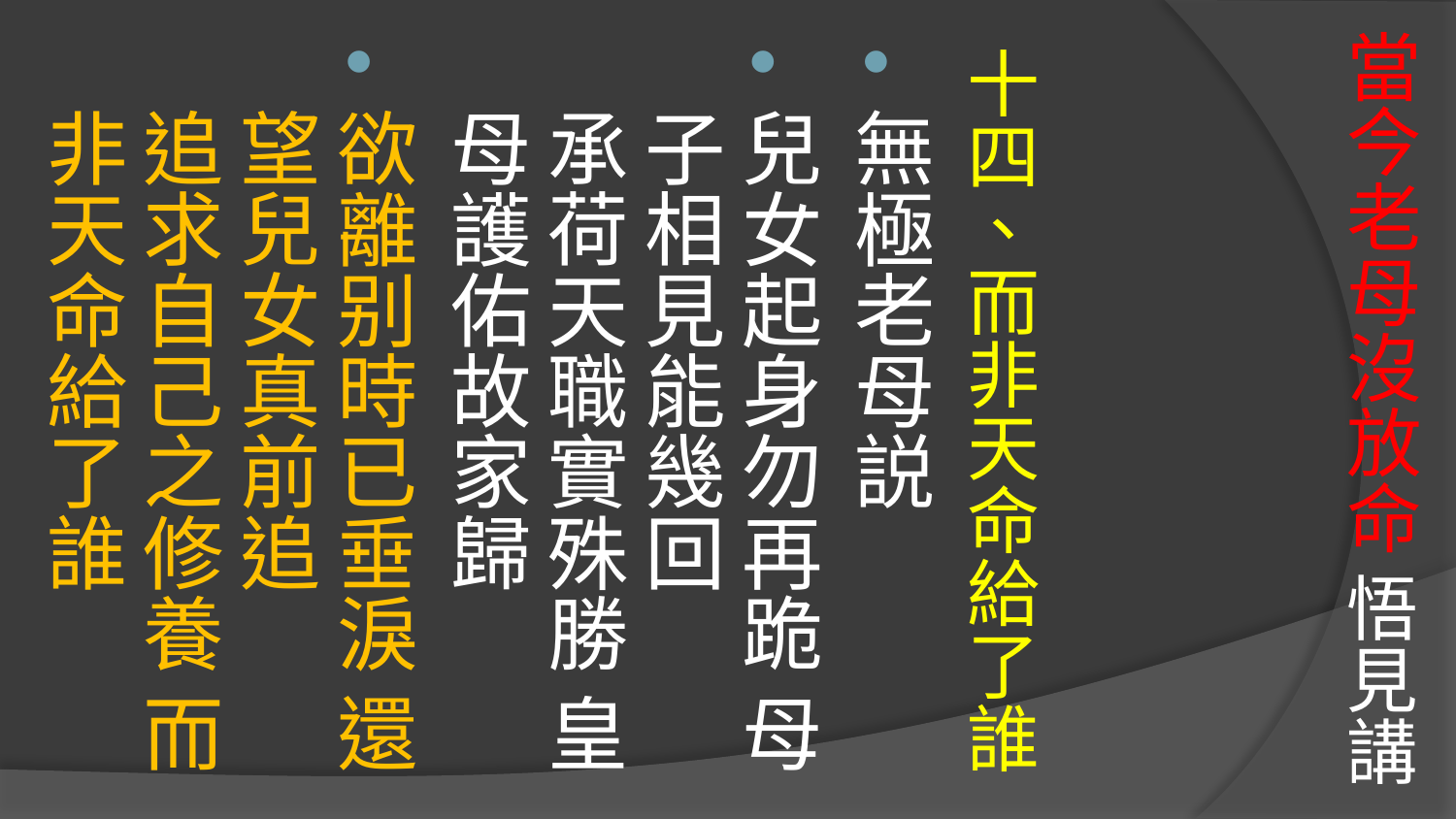

# 當今老母沒放命 悟見講
十四、而非天命給了誰
無極老母説
兒女起身勿再跪 母子相見能幾回
承荷天職實殊勝 皇母護佑故家歸
欲離别時已垂淚 還望兒女真前追
追求自己之修養 而非天命給了誰